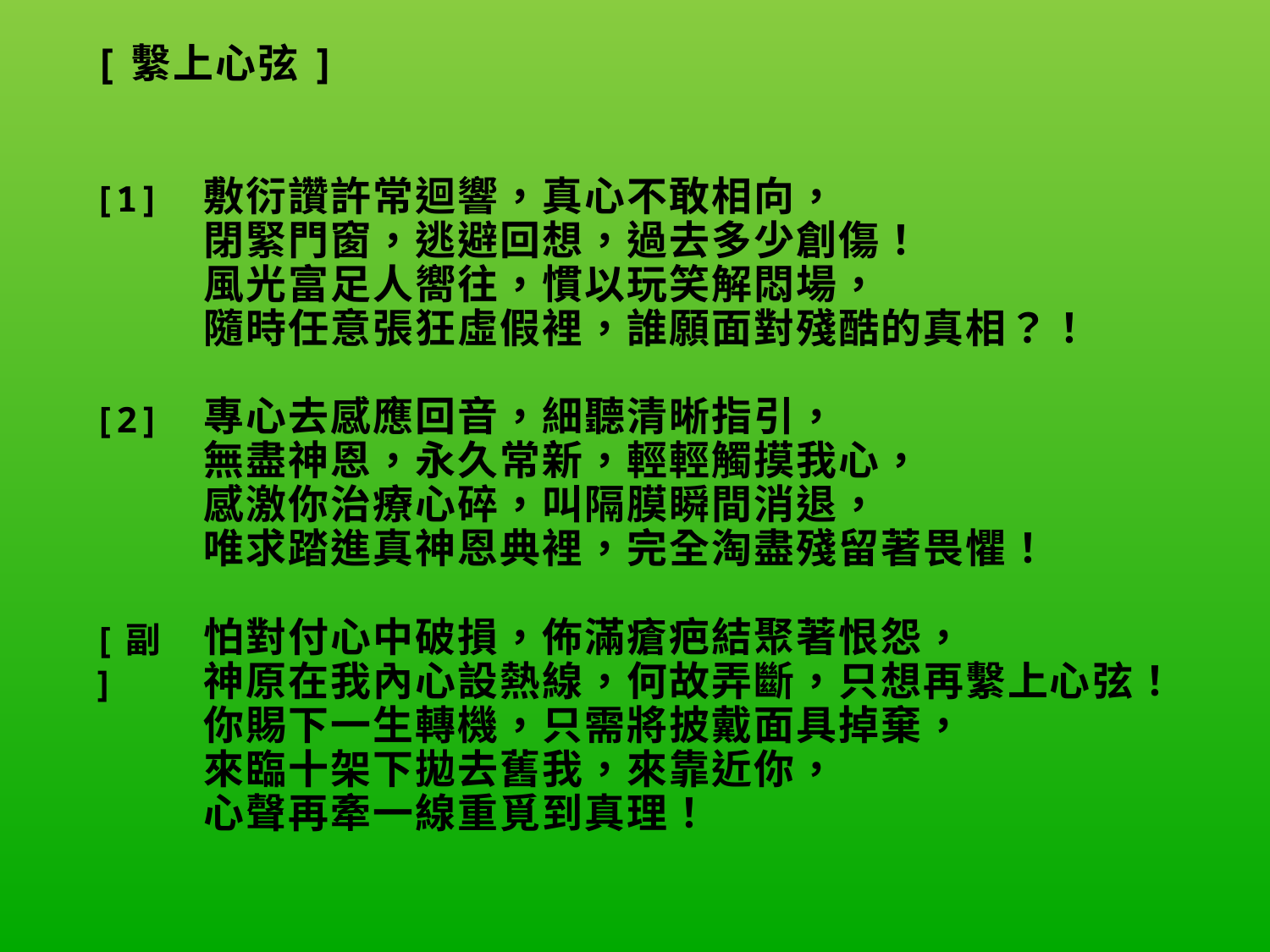

| [繫上心弦] |  |
| --- | --- |
| [1]         [2]         [副] | 敷衍讚許常迴響，真心不敢相向， 閉緊門窗，逃避回想，過去多少創傷！ 風光富足人嚮往，慣以玩笑解悶場， 隨時任意張狂虛假裡，誰願面對殘酷的真相？！   專心去感應回音，細聽清晰指引， 無盡神恩，永久常新，輕輕觸摸我心， 感激你治療心碎，叫隔膜瞬間消退， 唯求踏進真神恩典裡，完全淘盡殘留著畏懼！   怕對付心中破損，佈滿瘡疤結聚著恨怨， 神原在我內心設熱線，何故弄斷，只想再繫上心弦！ 你賜下一生轉機，只需將披戴面具掉棄， 來臨十架下拋去舊我，來靠近你， 心聲再牽一線重覓到真理！ |